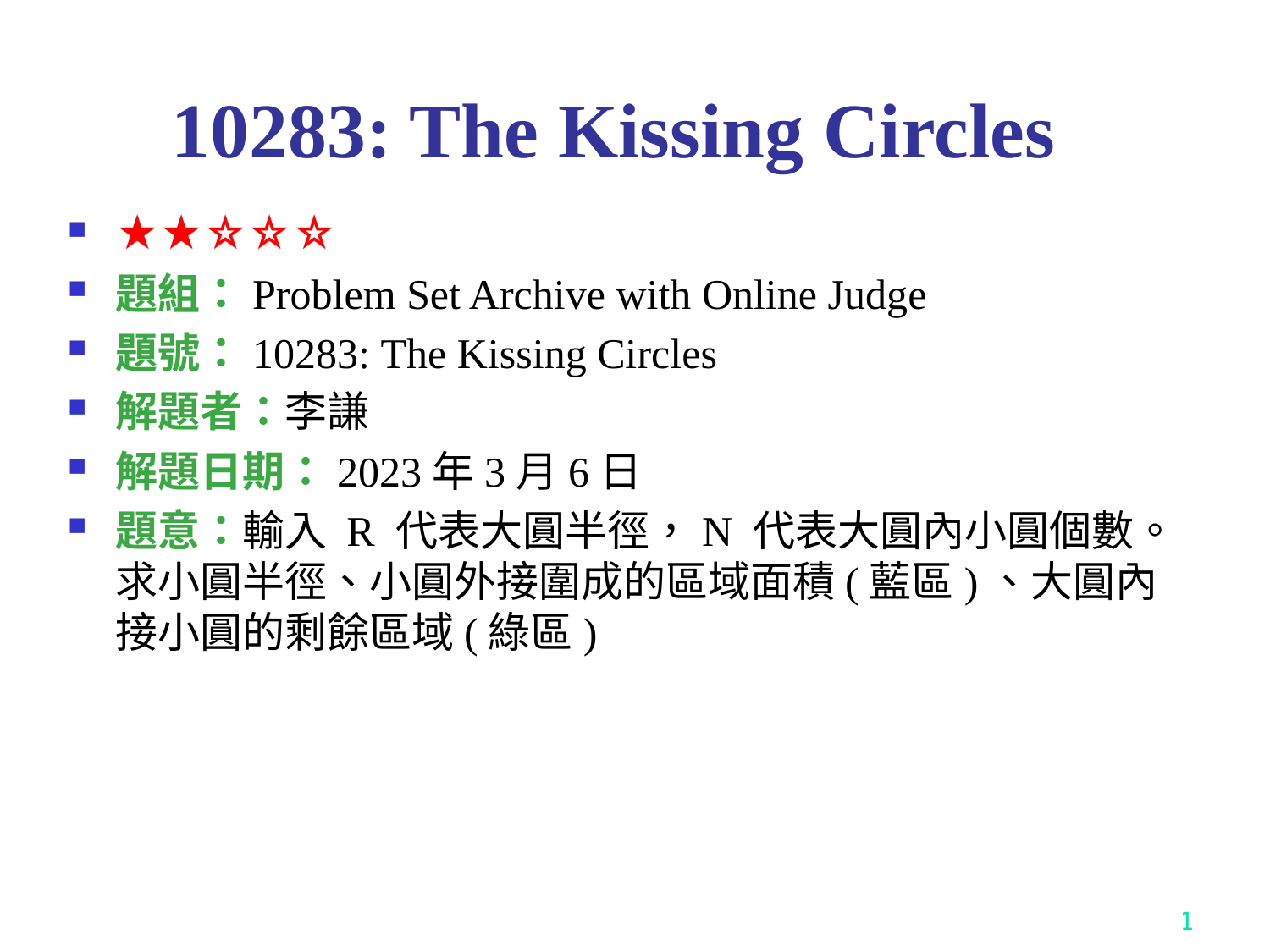

# 10283: The Kissing Circles
★★☆☆☆
題組：Problem Set Archive with Online Judge
題號：10283: The Kissing Circles
解題者：李謙
解題日期：2023年3月6日
題意：輸入 R 代表大圓半徑，N 代表大圓內小圓個數。求小圓半徑、小圓外接圍成的區域面積(藍區)、大圓內接小圓的剩餘區域(綠區)
1